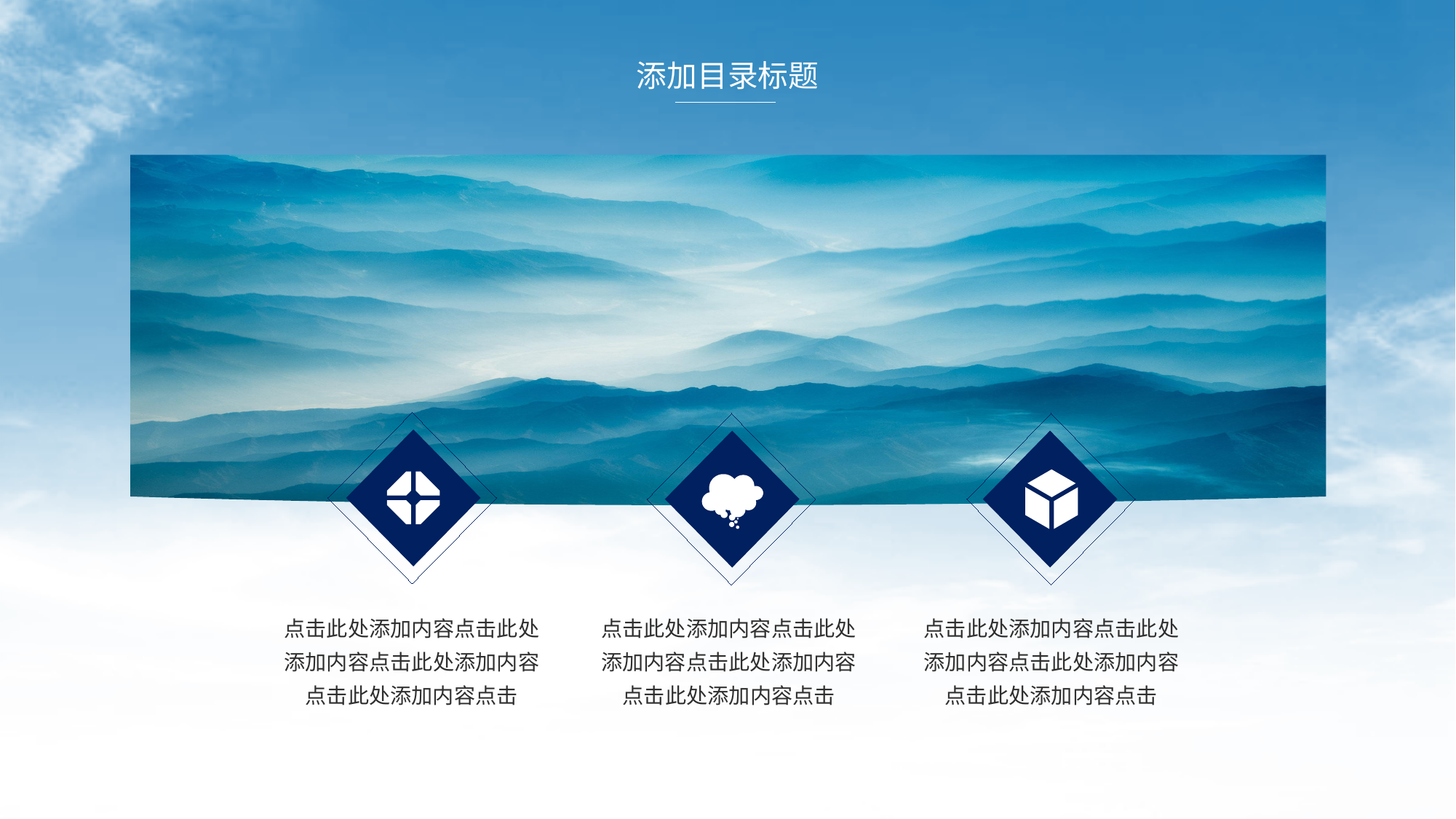

添加目录标题

点击此处添加内容点击此处添加内容点击此处添加内容点击此处添加内容点击
点击此处添加内容点击此处添加内容点击此处添加内容点击此处添加内容点击
点击此处添加内容点击此处添加内容点击此处添加内容点击此处添加内容点击
.